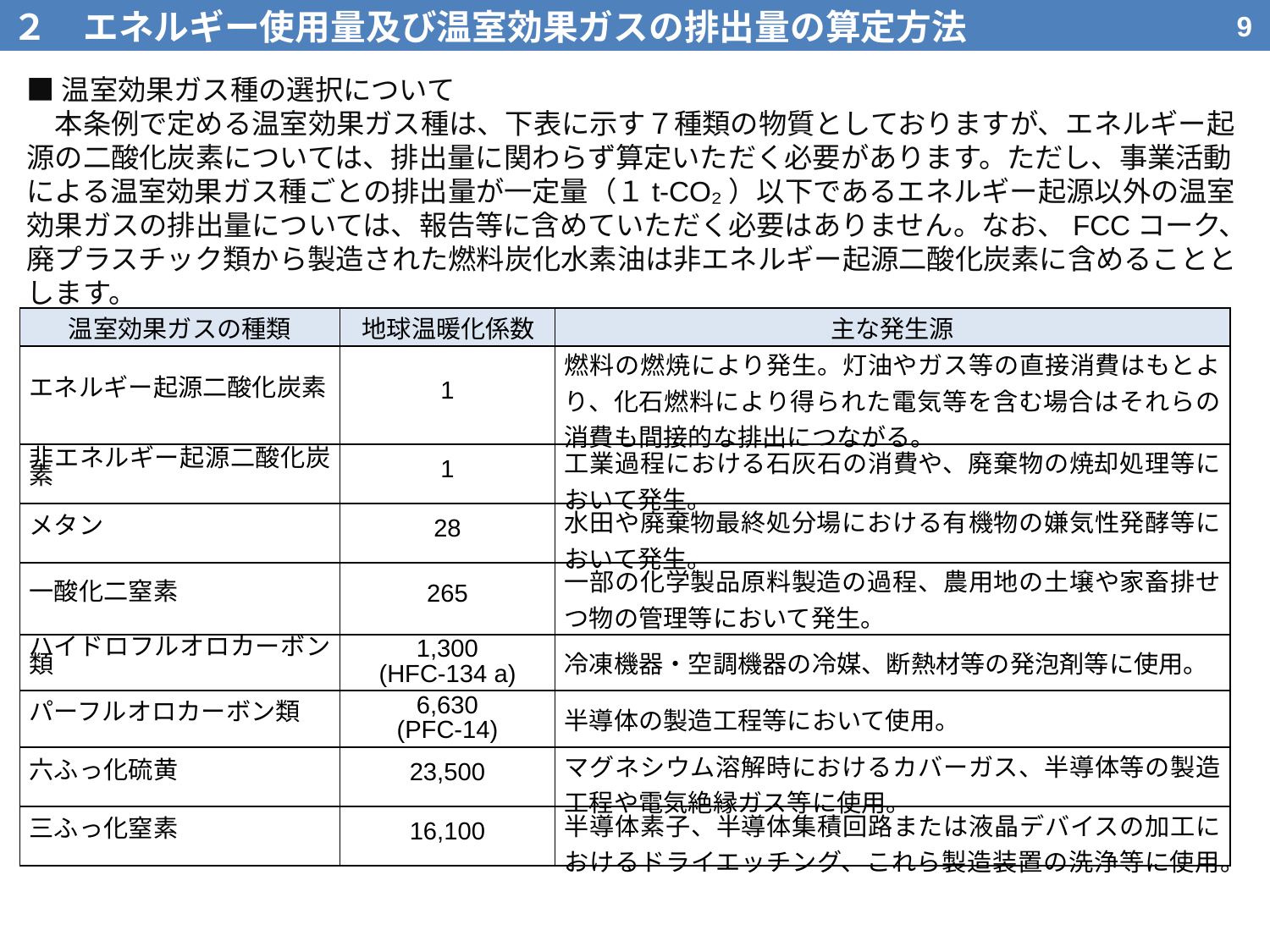

２　エネルギー使用量及び温室効果ガスの排出量の算定方法
9
■温室効果ガス種の選択について
　本条例で定める温室効果ガス種は、下表に示す７種類の物質としておりますが、エネルギー起源の二酸化炭素については、排出量に関わらず算定いただく必要があります。ただし、事業活動による温室効果ガス種ごとの排出量が一定量（１t-CO₂）以下であるエネルギー起源以外の温室効果ガスの排出量については、報告等に含めていただく必要はありません。なお、FCCコーク、廃プラスチック類から製造された燃料炭化水素油は非エネルギー起源二酸化炭素に含めることとします。

資料：地球温暖化対策の推進に関する法律施行令及び京都議定書目標達成計画
| 温室効果ガスの種類 | 地球温暖化係数 | 主な発生源 |
| --- | --- | --- |
| エネルギー起源二酸化炭素 | 1 | 燃料の燃焼により発生。灯油やガス等の直接消費はもとより、化石燃料により得られた電気等を含む場合はそれらの消費も間接的な排出につながる。 |
| 非エネルギー起源二酸化炭素 | 1 | 工業過程における石灰石の消費や、廃棄物の焼却処理等において発生。 |
| メタン | 28 | 水田や廃棄物最終処分場における有機物の嫌気性発酵等において発生。 |
| 一酸化二窒素 | 265 | 一部の化学製品原料製造の過程、農用地の土壌や家畜排せつ物の管理等において発生。 |
| ハイドロフルオロカーボン類 | 1,300 (HFC-134 a) | 冷凍機器・空調機器の冷媒、断熱材等の発泡剤等に使用。 |
| パーフルオロカーボン類 | 6,630 (PFC-14) | 半導体の製造工程等において使用。 |
| 六ふっ化硫黄 | 23,500 | マグネシウム溶解時におけるカバーガス、半導体等の製造工程や電気絶縁ガス等に使用。 |
| 三ふっ化窒素 | 16,100 | 半導体素子、半導体集積回路または液晶デバイスの加工におけるドライエッチング、これら製造装置の洗浄等に使用。 |